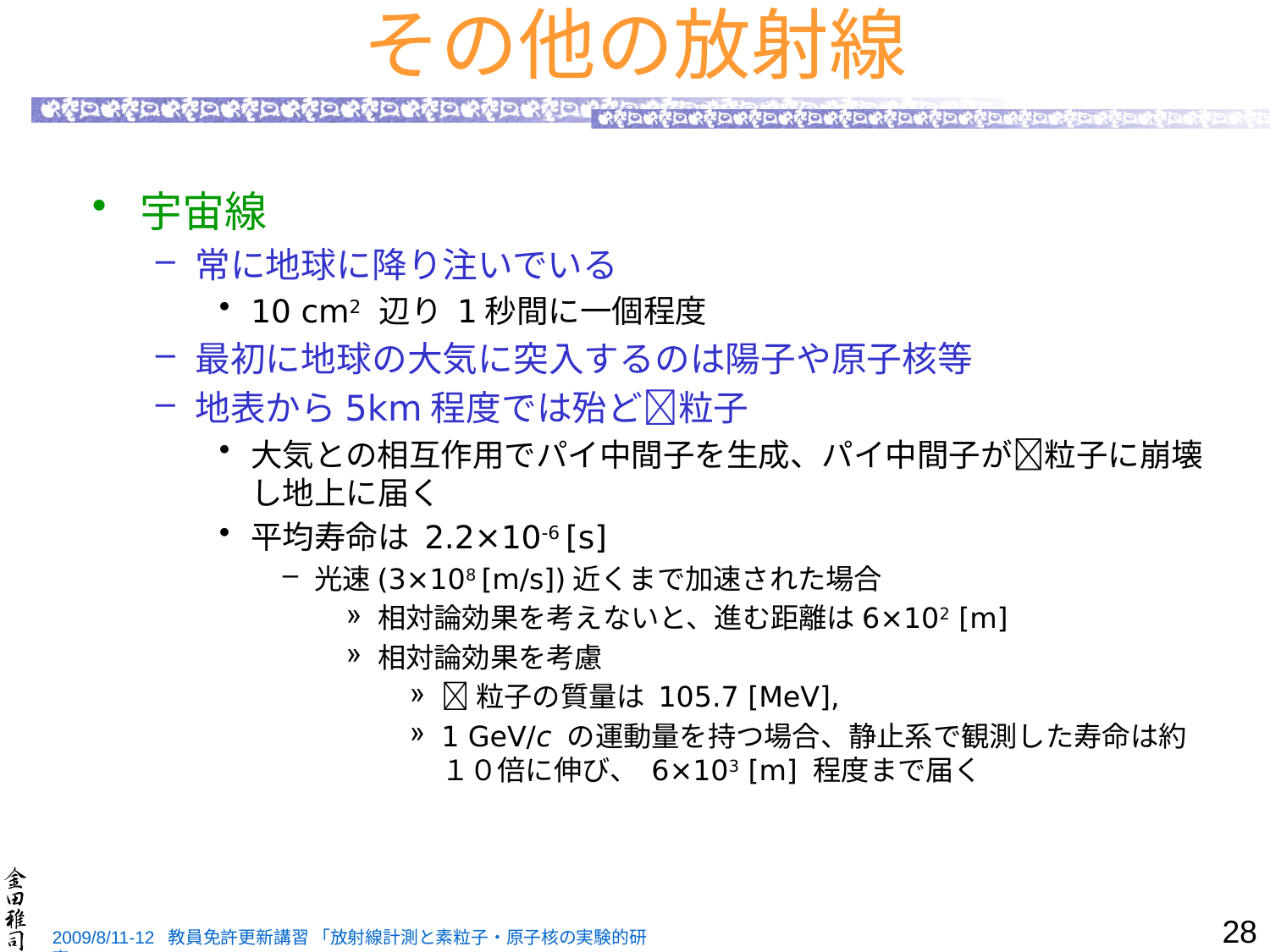

# その他の放射線
宇宙線
常に地球に降り注いでいる
10 cm2 辺り 1秒間に一個程度
最初に地球の大気に突入するのは陽子や原子核等
地表から5km程度では殆どμ粒子
大気との相互作用でパイ中間子を生成、パイ中間子がμ粒子に崩壊し地上に届く
平均寿命は 2.2×10-6 [s]
光速(3×108 [m/s])近くまで加速された場合
相対論効果を考えないと、進む距離は6×102 [m]
相対論効果を考慮
μ粒子の質量は 105.7 [MeV],
1 GeV/c の運動量を持つ場合、静止系で観測した寿命は約１０倍に伸び、 6×103 [m] 程度まで届く

28
2009/8/11-12  教員免許更新講習 「放射線計測と素粒子・原子核の実験的研究」